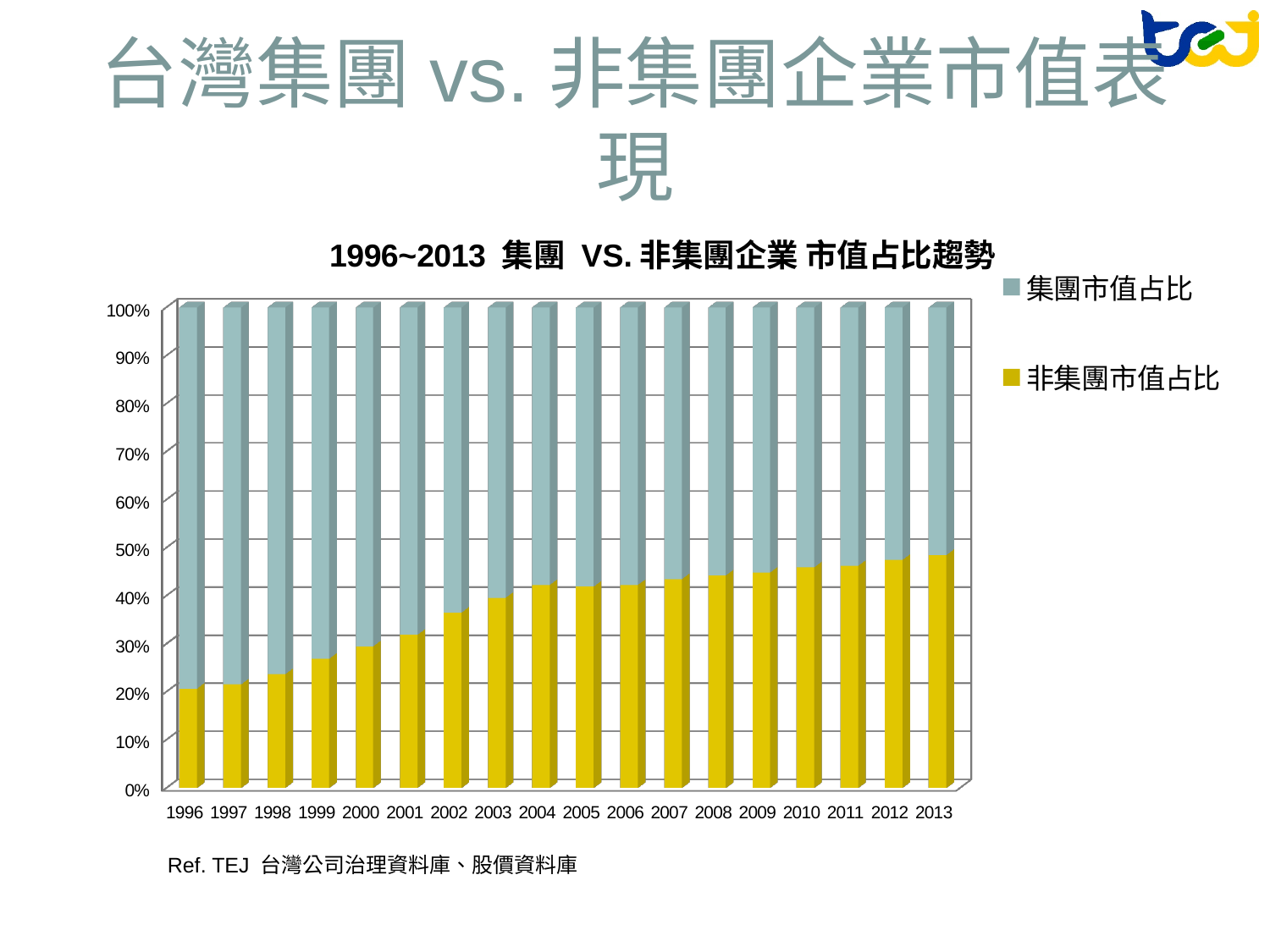

# 台灣集團vs.非集團企業市值表現

[unsupported chart]

Ref. TEJ 台灣公司治理資料庫、股價資料庫
24